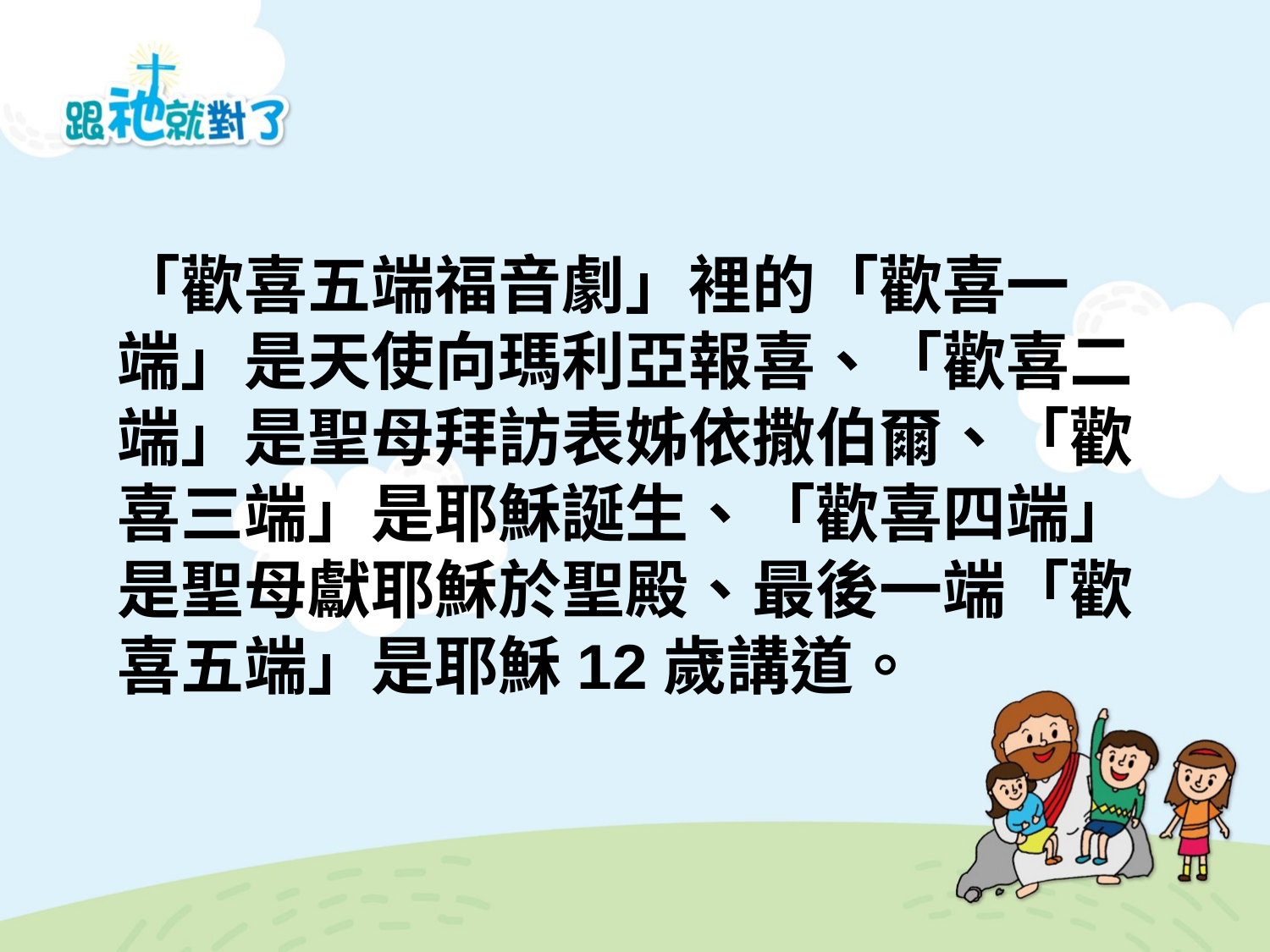

「歡喜五端福音劇」裡的「歡喜一端」是天使向瑪利亞報喜、「歡喜二端」是聖母拜訪表姊依撒伯爾、「歡喜三端」是耶穌誕生、「歡喜四端」是聖母獻耶穌於聖殿、最後一端「歡喜五端」是耶穌12歲講道。